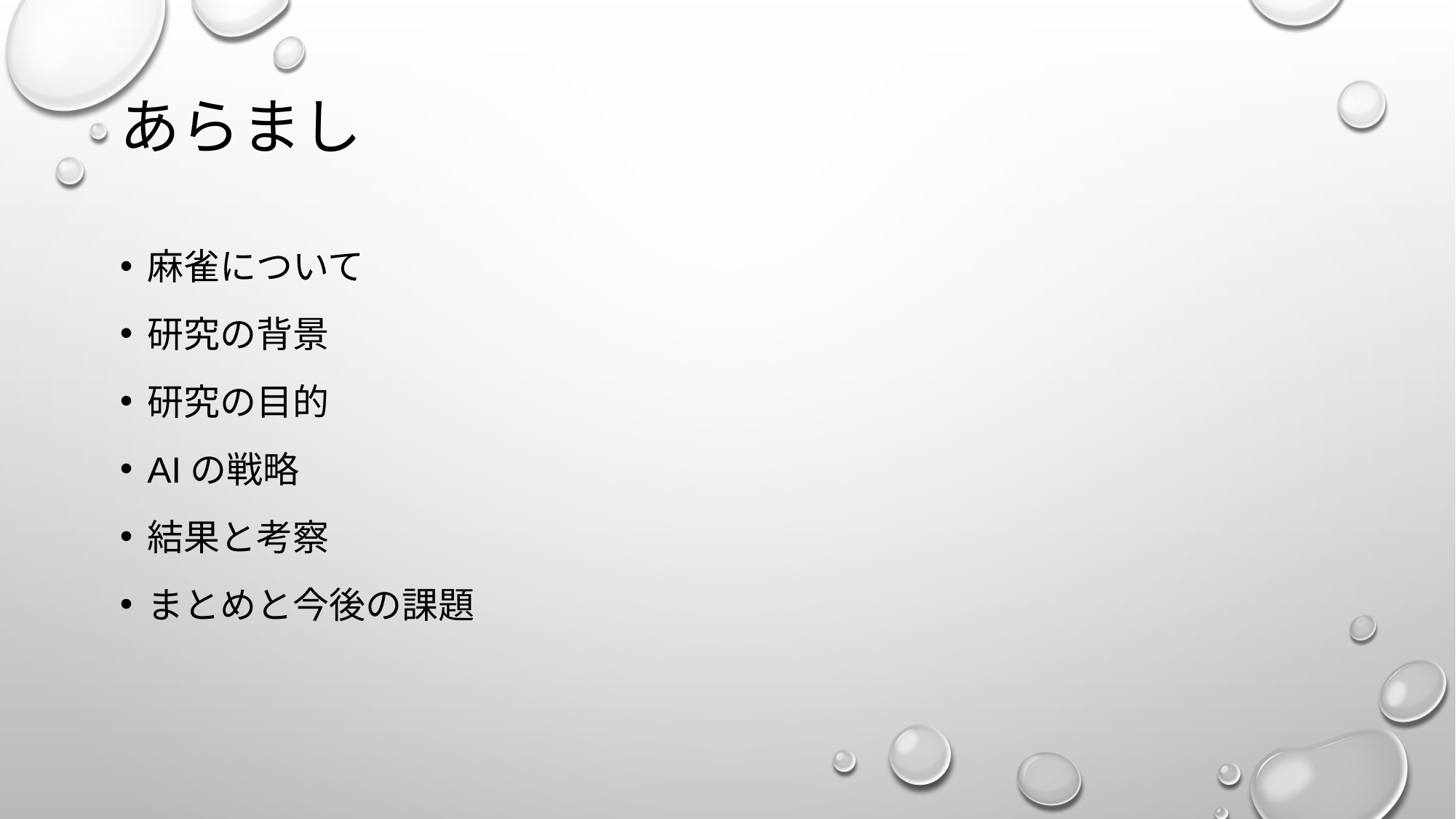

# あらまし
麻雀について
研究の背景
研究の目的
AIの戦略
結果と考察
まとめと今後の課題